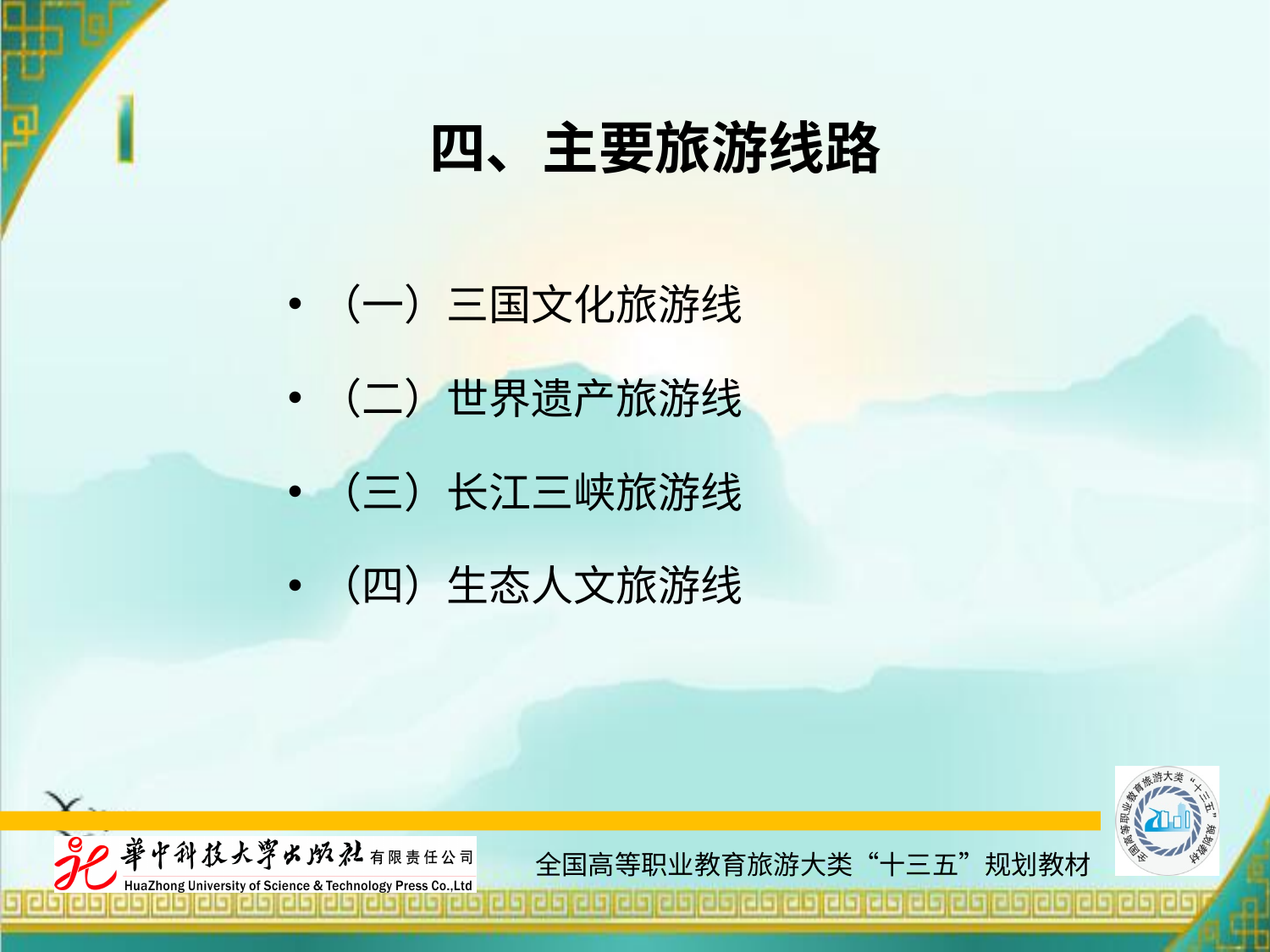

# 四、主要旅游线路
（一）三国文化旅游线
（二）世界遗产旅游线
（三）长江三峡旅游线
（四）生态人文旅游线